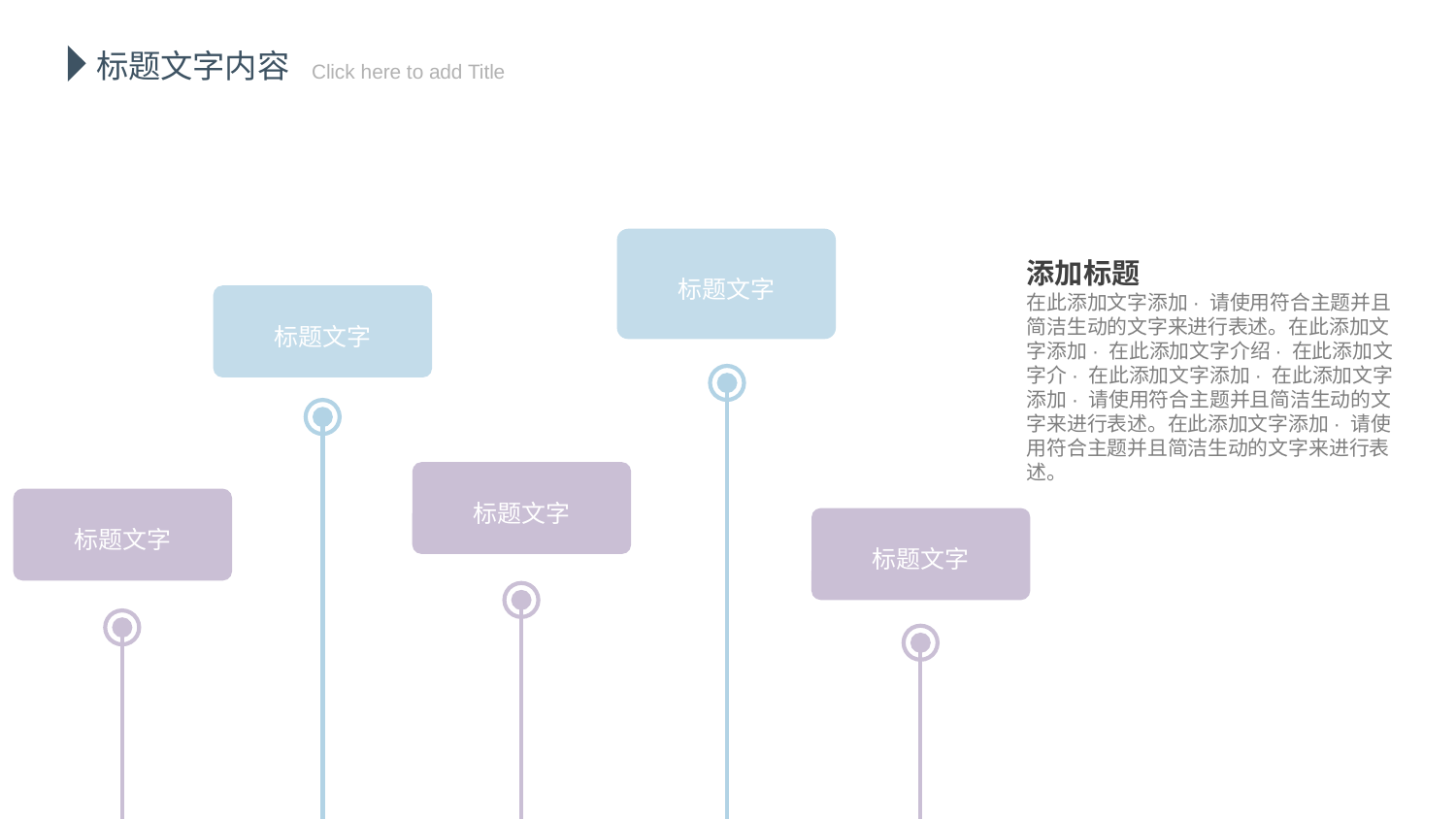

标题文字内容
  Click here to add Title

标题文字
添加标题
在此添加文字添加· 请使用符合主题并且简洁生动的文字来进行表述。在此添加文字添加· 在此添加文字介绍· 在此添加文字介· 在此添加文字添加· 在此添加文字添加· 请使用符合主题并且简洁生动的文字来进行表述。在此添加文字添加· 请使用符合主题并且简洁生动的文字来进行表述。
标题文字

标题文字
标题文字
标题文字